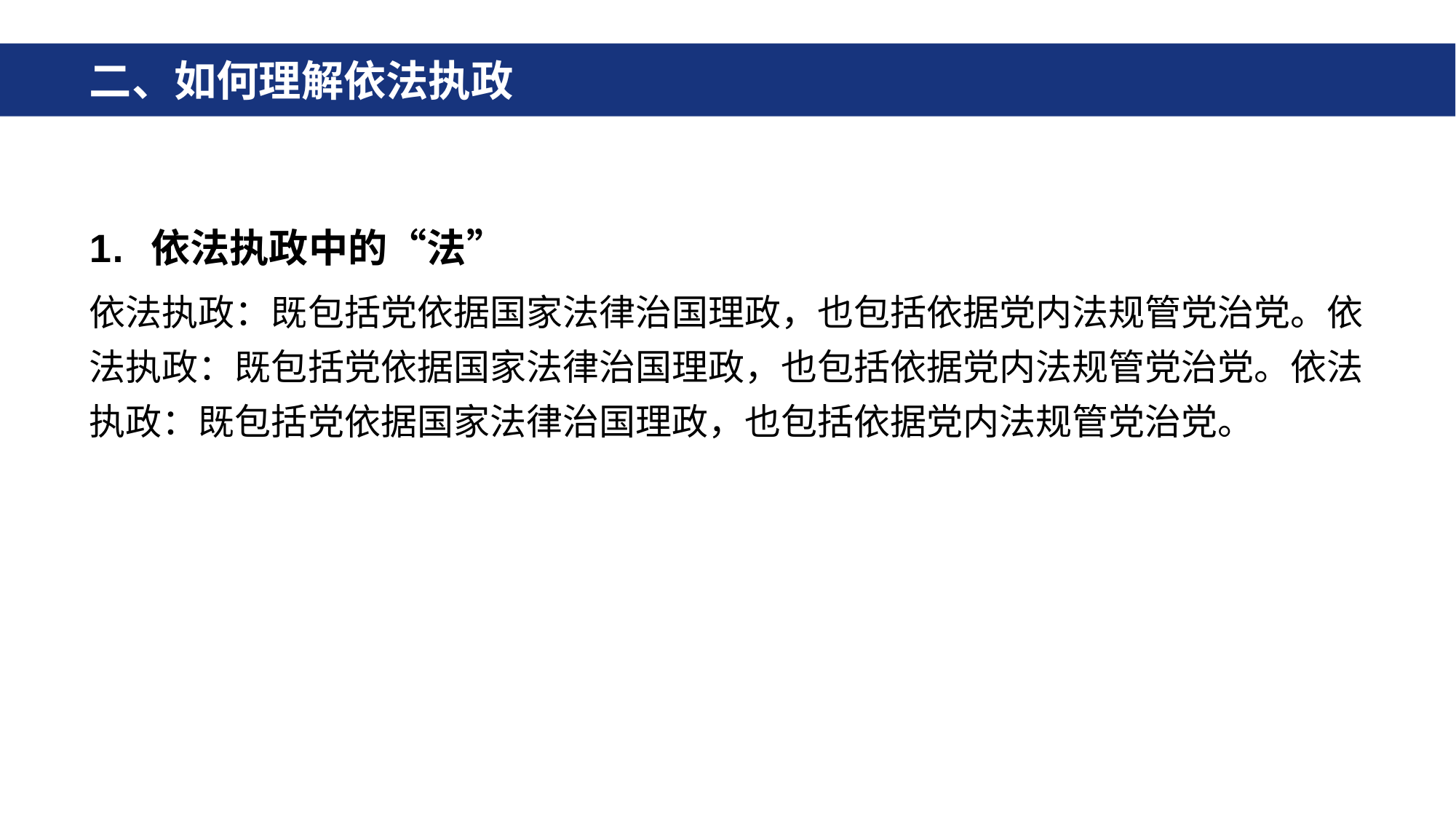

# 二、如何理解依法执政
依法执政中的“法”
依法执政：既包括党依据国家法律治国理政，也包括依据党内法规管党治党。依法执政：既包括党依据国家法律治国理政，也包括依据党内法规管党治党。依法执政：既包括党依据国家法律治国理政，也包括依据党内法规管党治党。